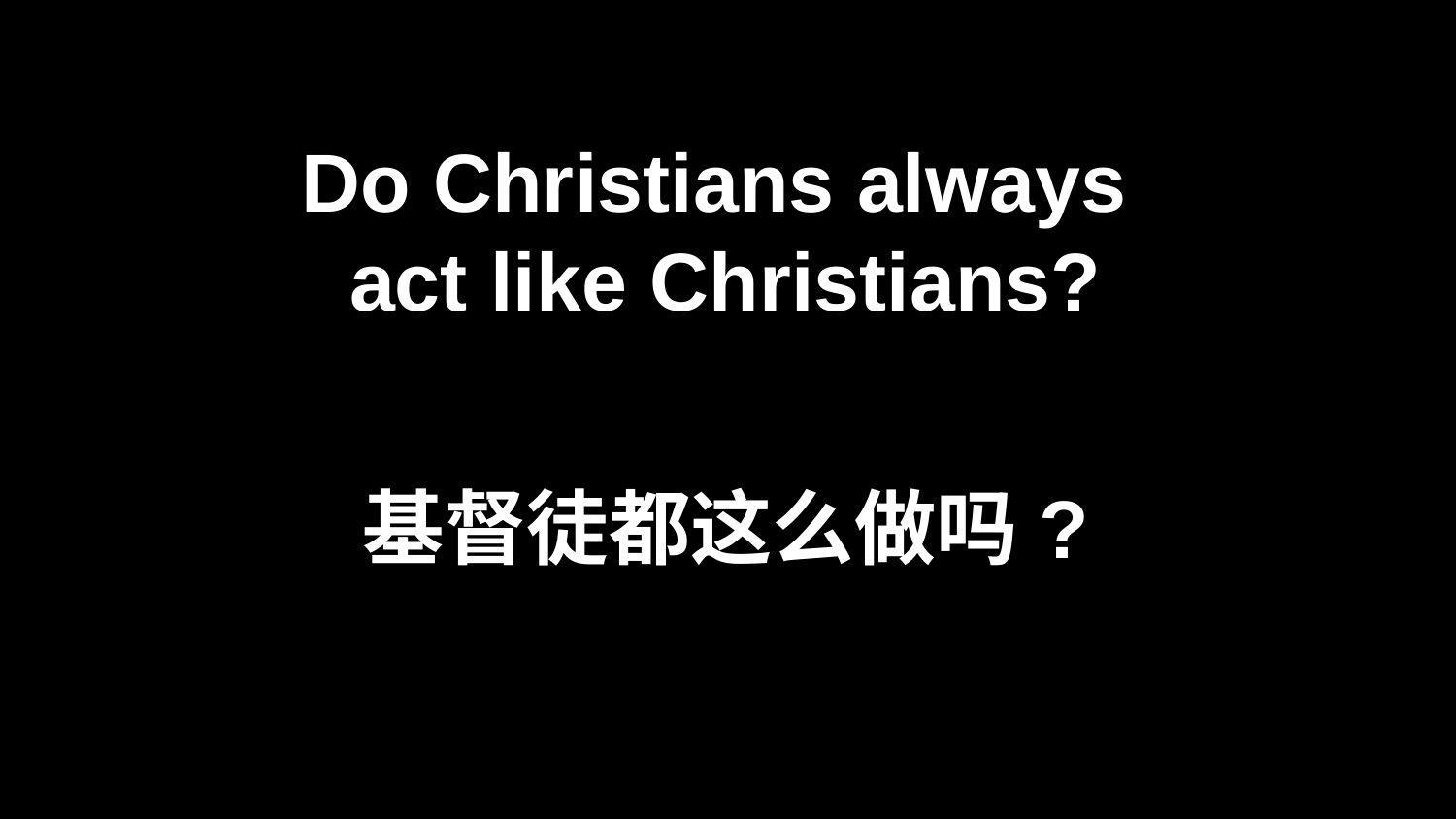

# Do Christians always act like Christians?
基督徒都这么做吗?